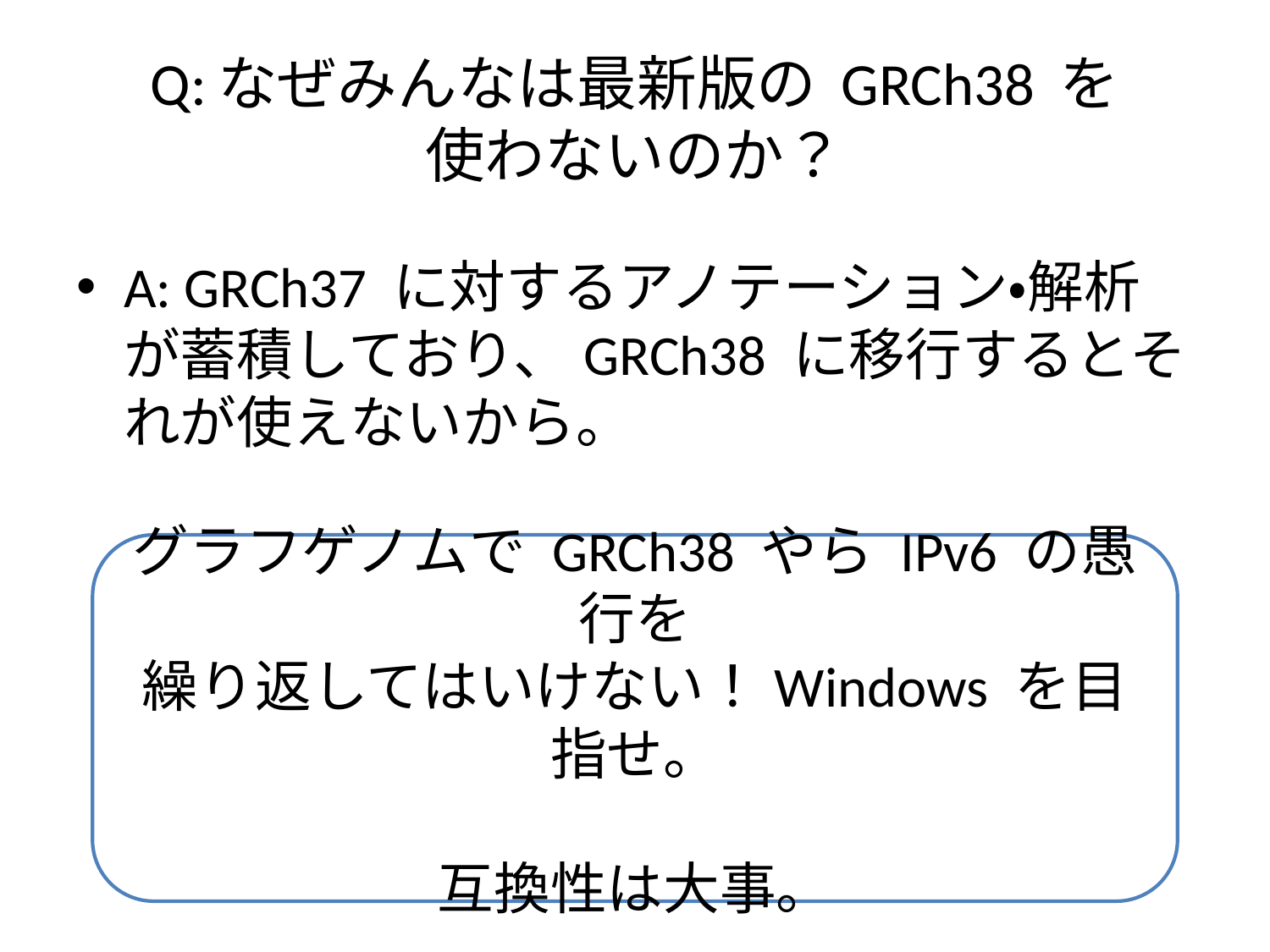

# Q:なぜみんなは最新版の GRCh38 を 使わないのか？
A: GRCh37 に対するアノテーション・解析が蓄積しており、GRCh38 に移行するとそれが使えないから。
グラフゲノムで GRCh38 やら IPv6 の愚行を
繰り返してはいけない！Windows を目指せ。

互換性は大事。